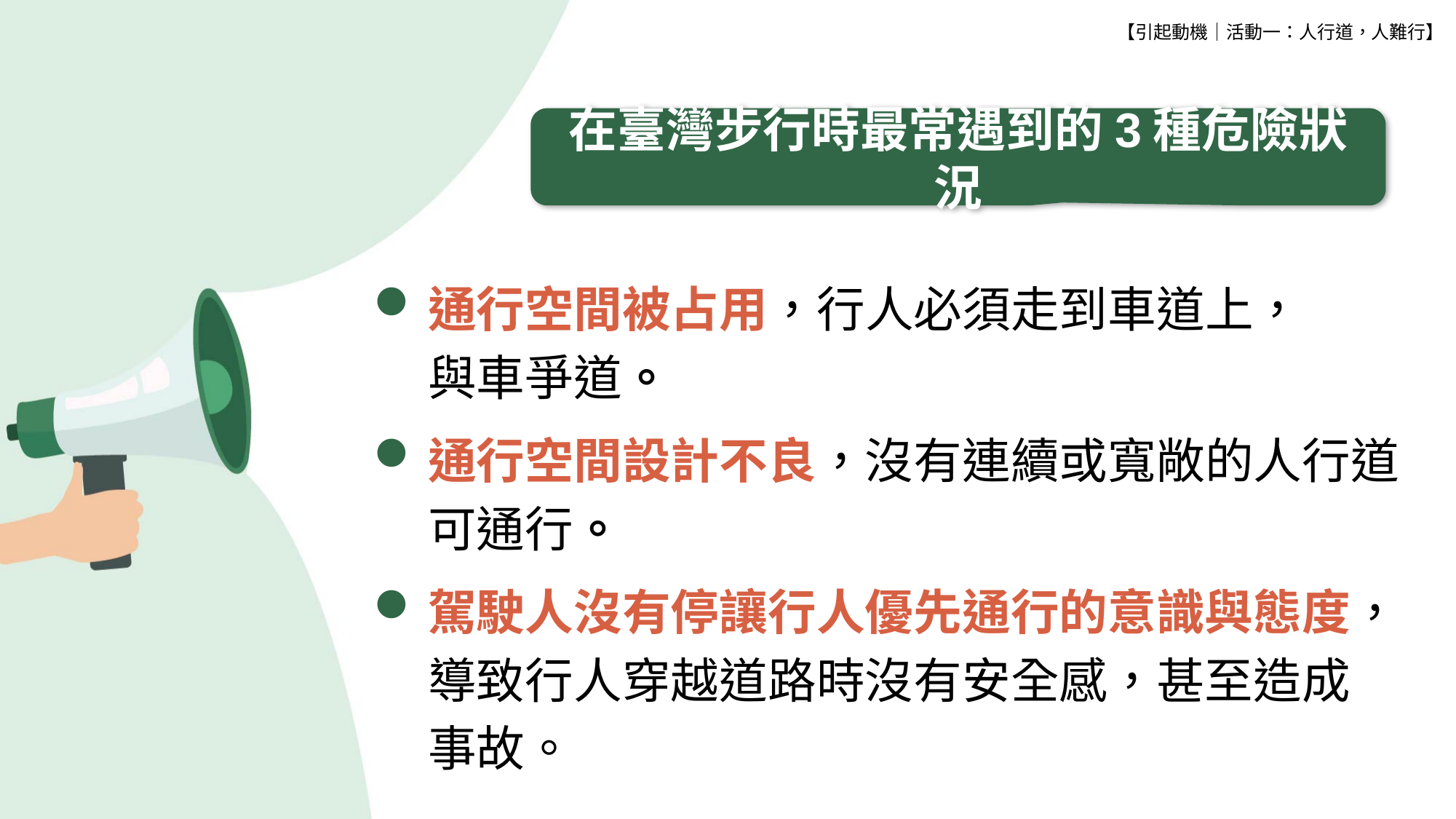

【引起動機│活動一：人行道，人難行】
在臺灣步行時最常遇到的3種危險狀況
通行空間被占用，行人必須走到車道上，與車爭道。
通行空間設計不良，沒有連續或寬敞的人行道可通行。
駕駛人沒有停讓行人優先通行的意識與態度，導致行人穿越道路時沒有安全感，甚至造成事故。